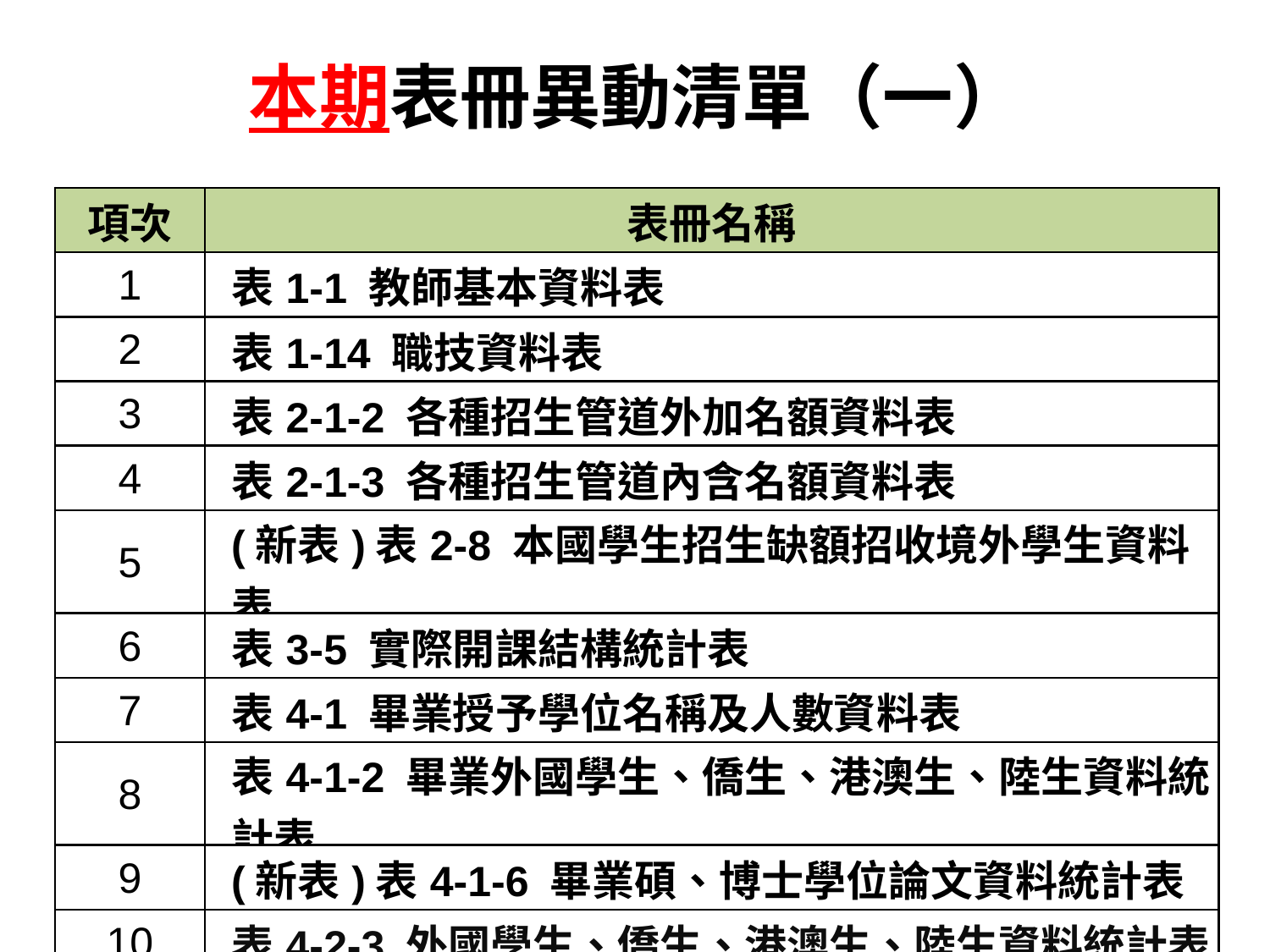

本期表冊異動清單（一）
| 項次 | 表冊名稱 |
| --- | --- |
| 1 | 表1-1 教師基本資料表 |
| 2 | 表1-14 職技資料表 |
| 3 | 表2-1-2 各種招生管道外加名額資料表 |
| 4 | 表2-1-3 各種招生管道內含名額資料表 |
| 5 | (新表)表2-8 本國學生招生缺額招收境外學生資料表 |
| 6 | 表3-5 實際開課結構統計表 |
| 7 | 表4-1 畢業授予學位名稱及人數資料表 |
| 8 | 表4-1-2 畢業外國學生、僑生、港澳生、陸生資料統計表 |
| 9 | (新表)表4-1-6 畢業碩、博士學位論文資料統計表 |
| 10 | 表4-2-3 外國學生、僑生、港澳生、陸生資料統計表 |